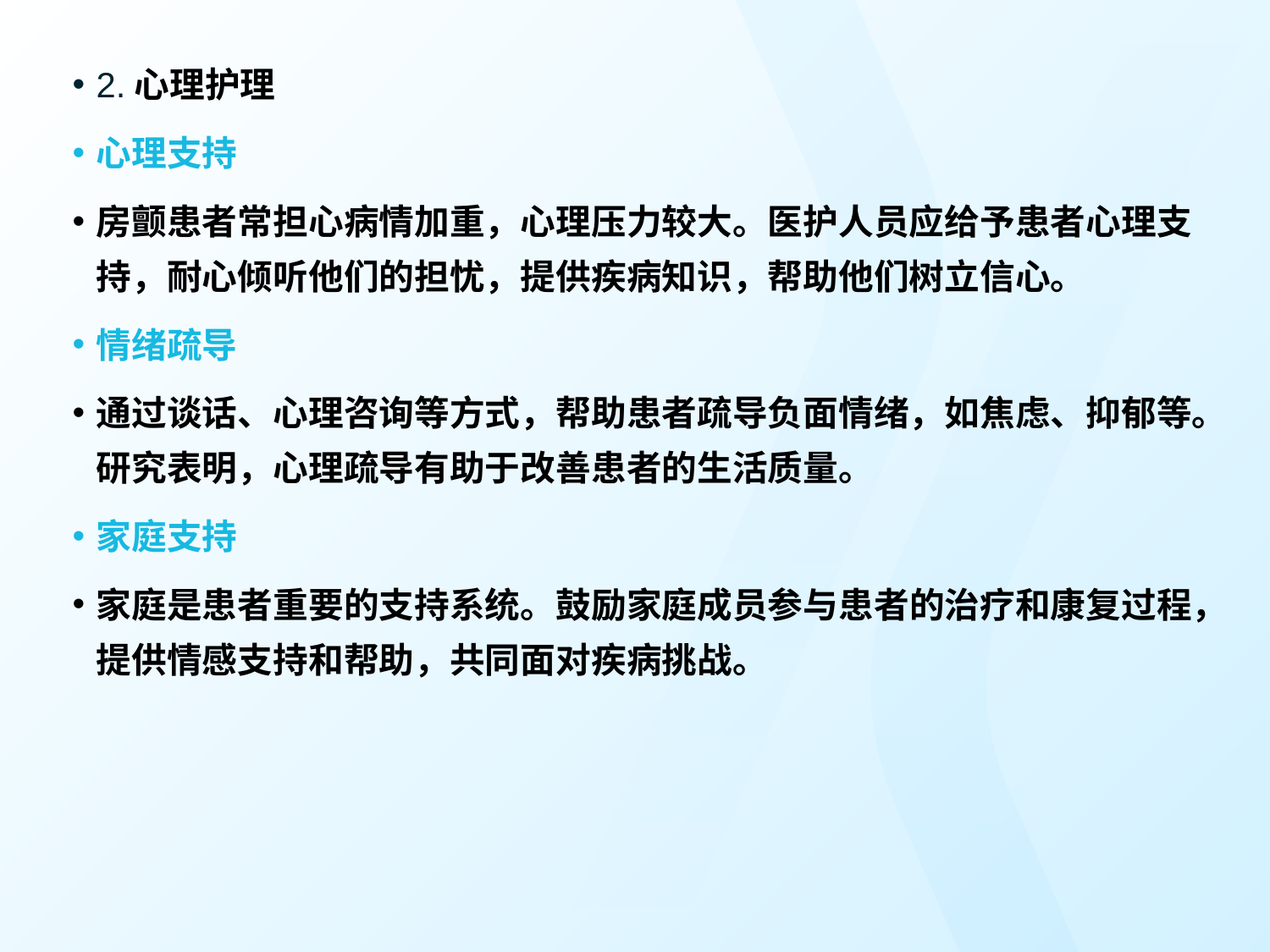

2.心理护理
心理支持
房颤患者常担心病情加重，心理压力较大。医护人员应给予患者心理支持，耐心倾听他们的担忧，提供疾病知识，帮助他们树立信心。
情绪疏导
通过谈话、心理咨询等方式，帮助患者疏导负面情绪，如焦虑、抑郁等。研究表明，心理疏导有助于改善患者的生活质量。
家庭支持
家庭是患者重要的支持系统。鼓励家庭成员参与患者的治疗和康复过程，提供情感支持和帮助，共同面对疾病挑战。